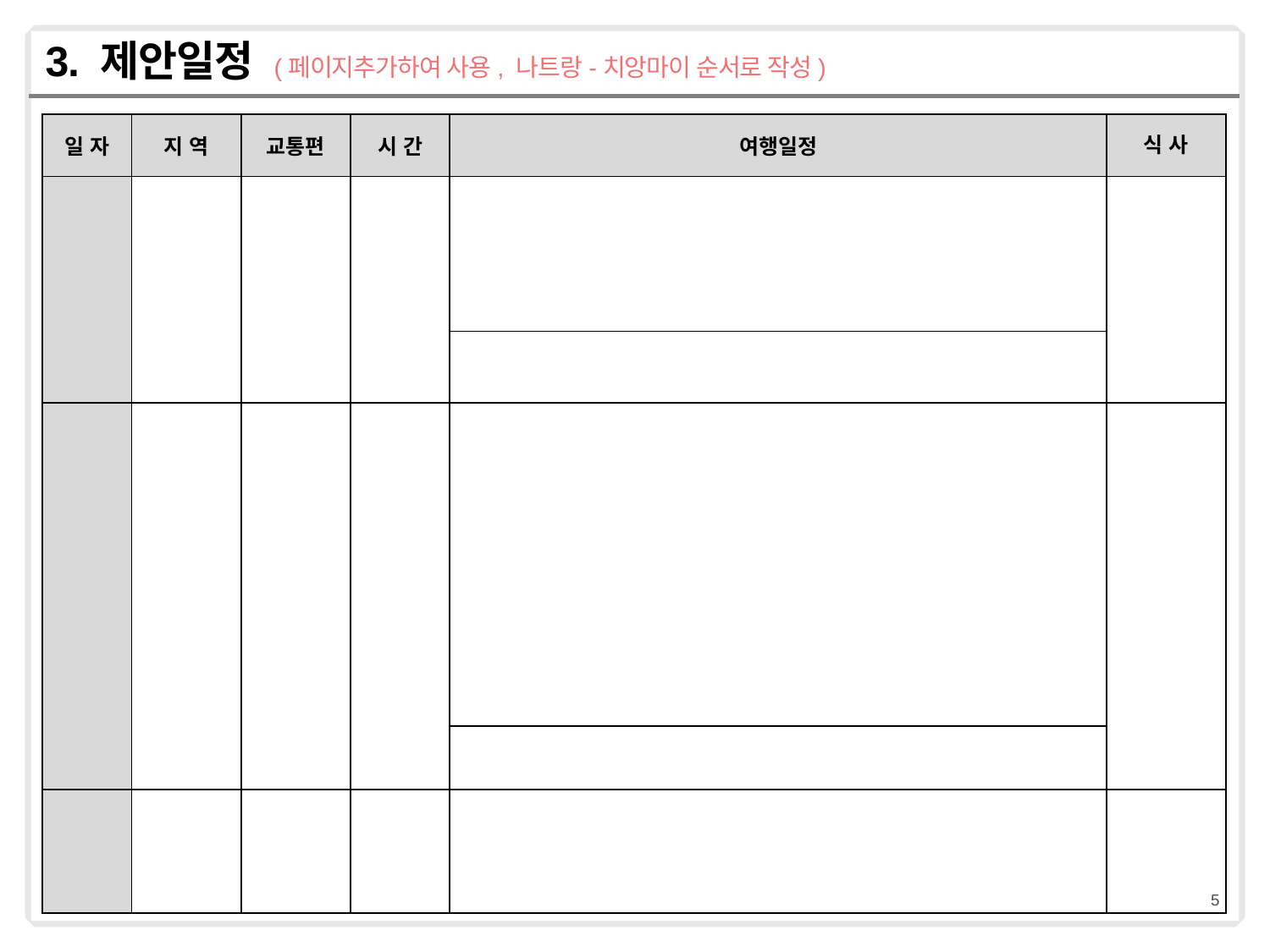

# 3. 제안일정 (페이지추가하여 사용, 나트랑-치앙마이 순서로 작성)
| 일 자 | 지 역 | 교통편 | 시 간 | 여행일정 | 식 사 |
| --- | --- | --- | --- | --- | --- |
|  |  |  |  |  |  |
|  |  |  |  |  |  |
|  |  |  |  |  |  |
|  |  |  |  |  |  |
|  |  |  |  |  |  |